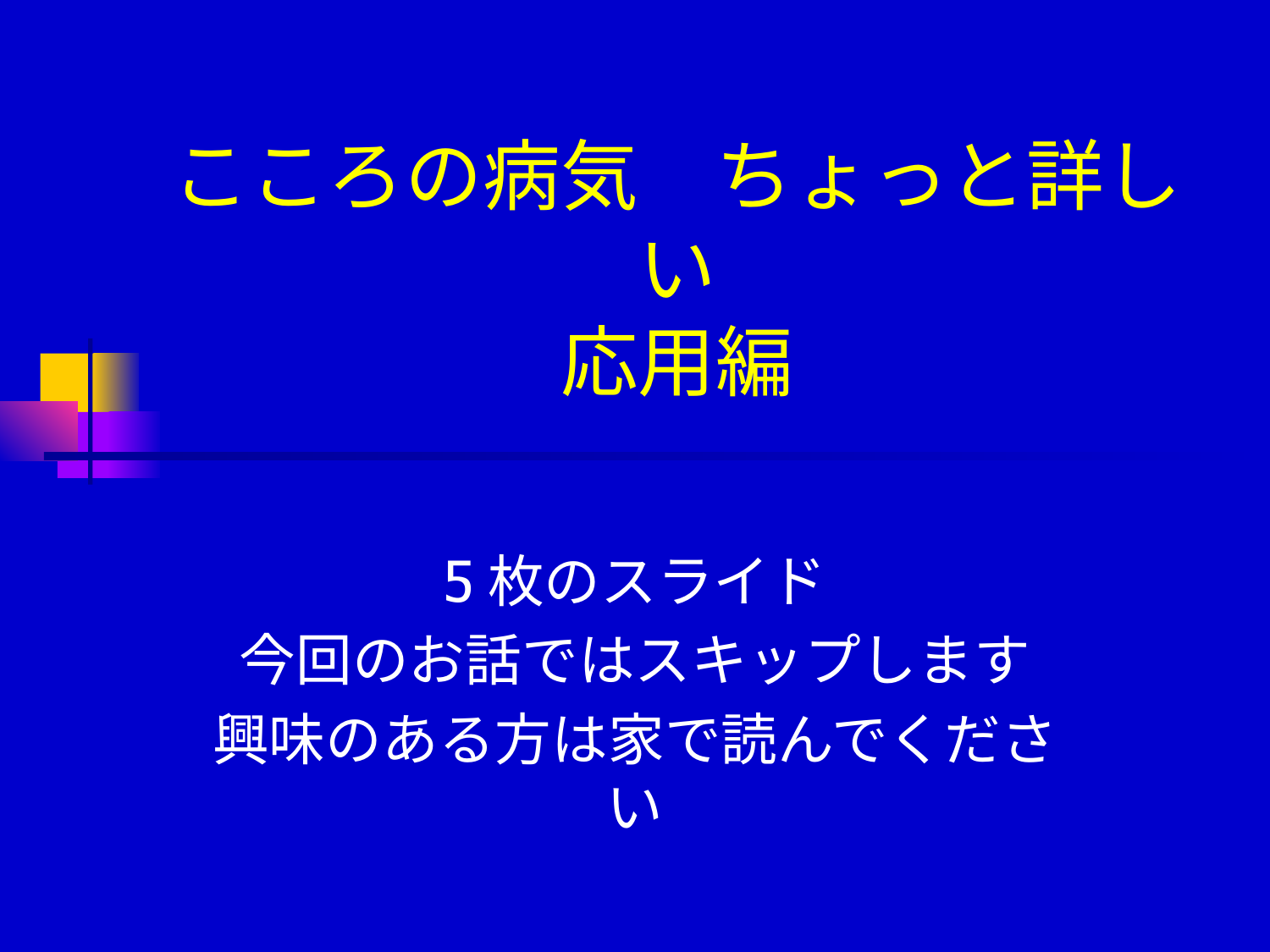

# こころの病気　ちょっと詳しい 応用編
5枚のスライド
今回のお話ではスキップします
興味のある方は家で読んでください